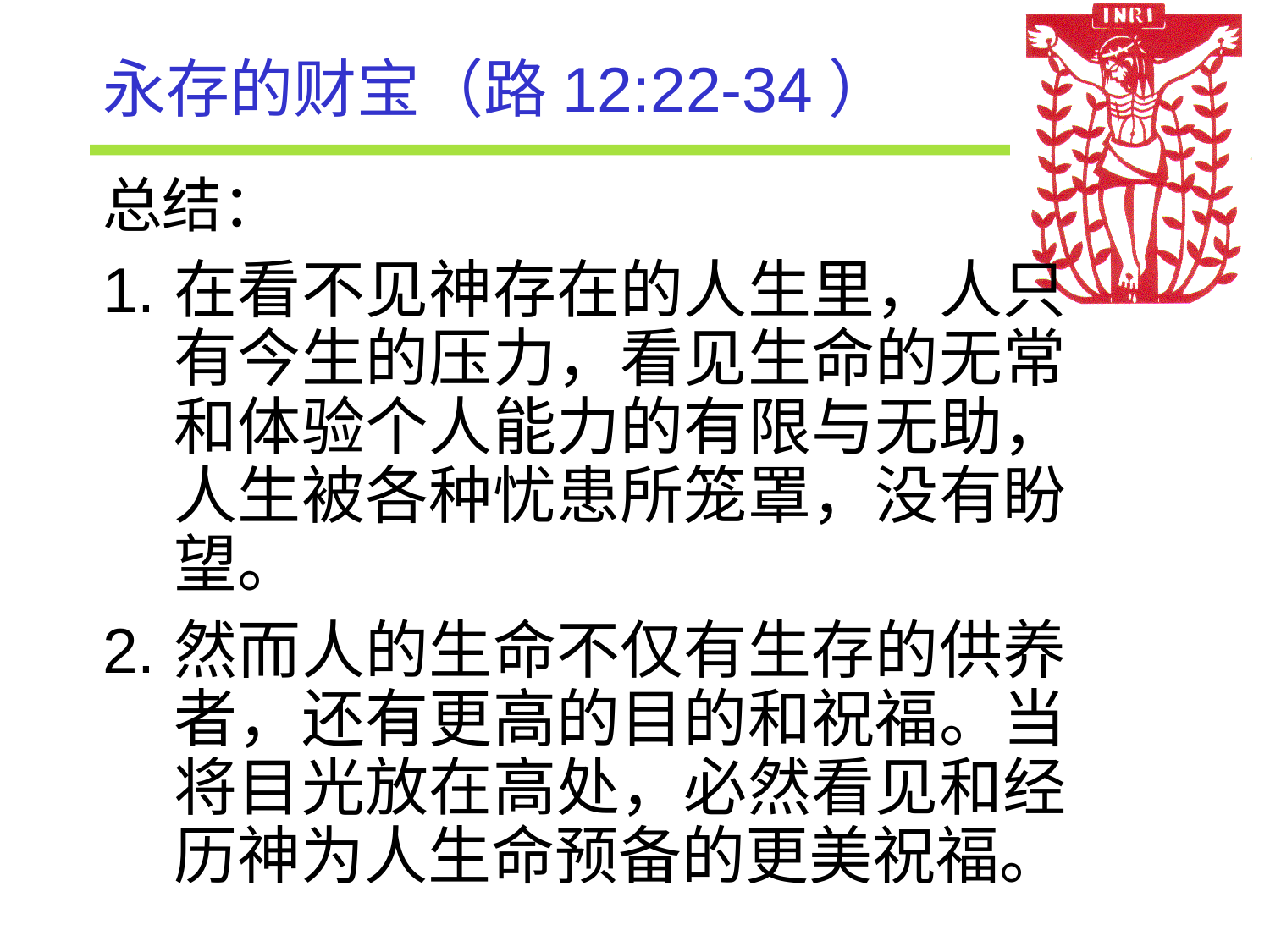

# 永存的财宝（路12:22-34）
总结：
在看不见神存在的人生里，人只有今生的压力，看见生命的无常和体验个人能力的有限与无助，人生被各种忧患所笼罩，没有盼望。
然而人的生命不仅有生存的供养者，还有更高的目的和祝福。当将目光放在高处，必然看见和经历神为人生命预备的更美祝福。